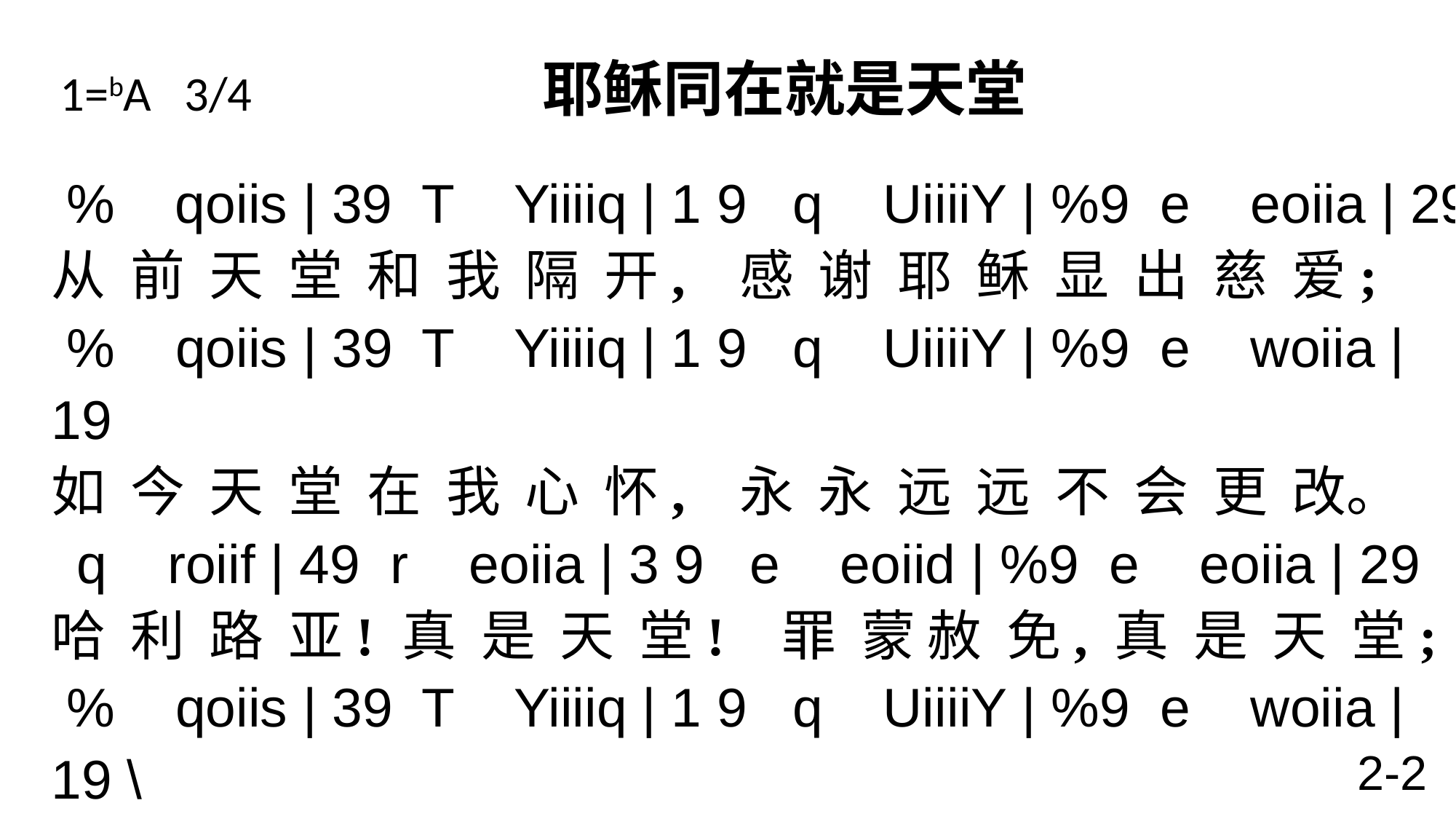

1=bA   3/4                         耶稣同在就是天堂
 %    qoiis | 39  T    Yiiiiq | 1 9   q    UiiiiY | %9  e    eoiia | 29
从  前  天  堂  和  我  隔  开,   感  谢  耶  稣  显  出  慈  爱;
 %    qoiis | 39  T    Yiiiiq | 1 9   q    UiiiiY | %9  e    woiia | 19
如  今  天  堂  在  我  心  怀,   永  永  远  远  不  会  更  改。
 q    roiif | 49  r    eoiia | 3 9   e    eoiid | %9  e    eoiia | 29
哈  利  路  亚! 真  是  天  堂!   罪  蒙 赦  免, 真  是  天  堂;
 %    qoiis | 39  T    Yiiiiq | 1 9   q    UiiiiY | %9  e    woiia | 19 \
无  论  岸  上  无  论  海  洋,   耶  稣  同  在  就  是  天  堂。
2-2